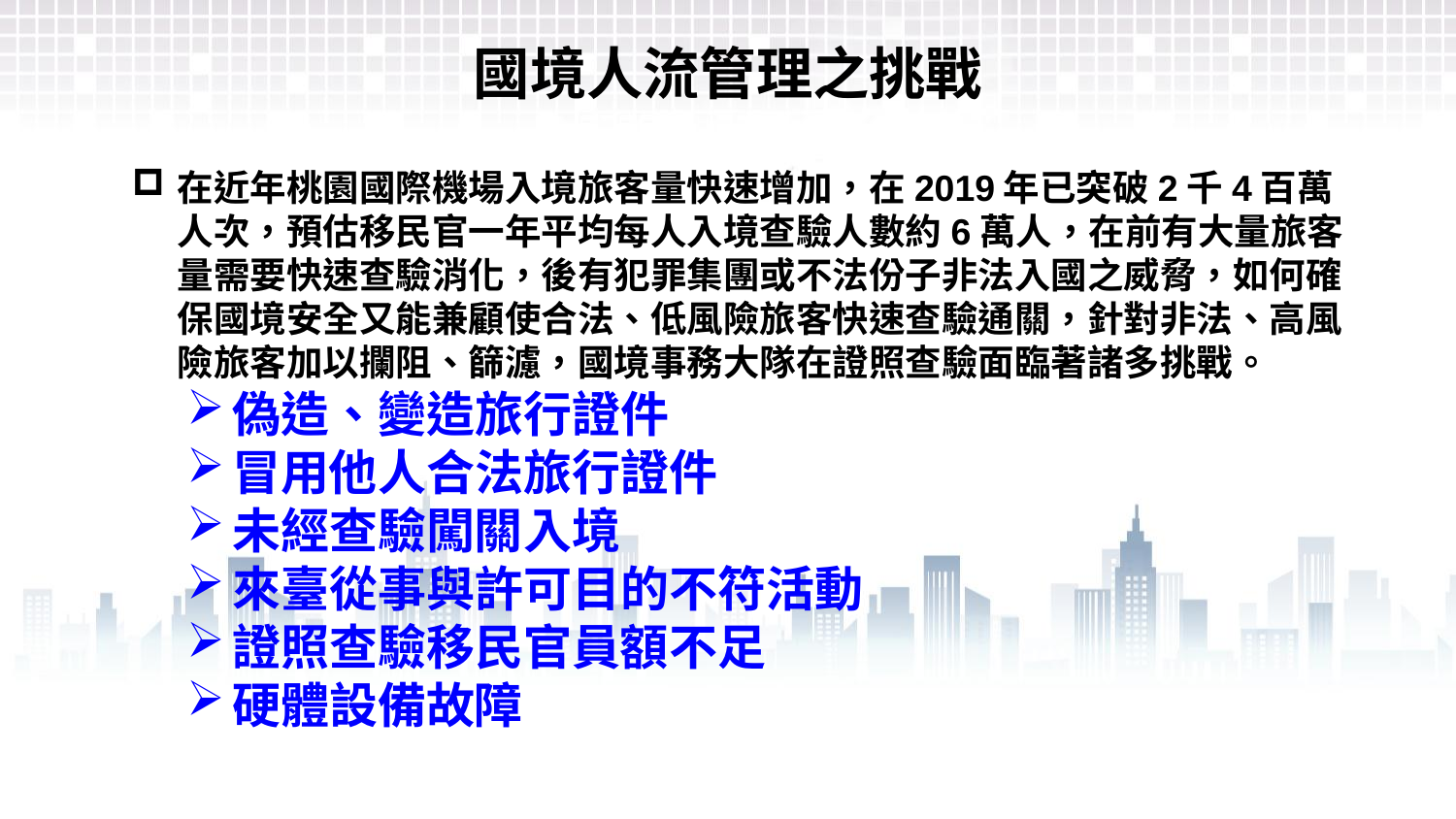

國境人流管理之挑戰

在近年桃園國際機場入境旅客量快速增加，在2019年已突破2千4百萬人次，預估移民官一年平均每人入境查驗人數約6萬人，在前有大量旅客量需要快速查驗消化，後有犯罪集團或不法份子非法入國之威脅，如何確保國境安全又能兼顧使合法、低風險旅客快速查驗通關，針對非法、高風險旅客加以攔阻、篩濾，國境事務大隊在證照查驗面臨著諸多挑戰。
偽造、變造旅行證件
冒用他人合法旅行證件
未經查驗闖關入境
來臺從事與許可目的不符活動
證照查驗移民官員額不足
硬體設備故障